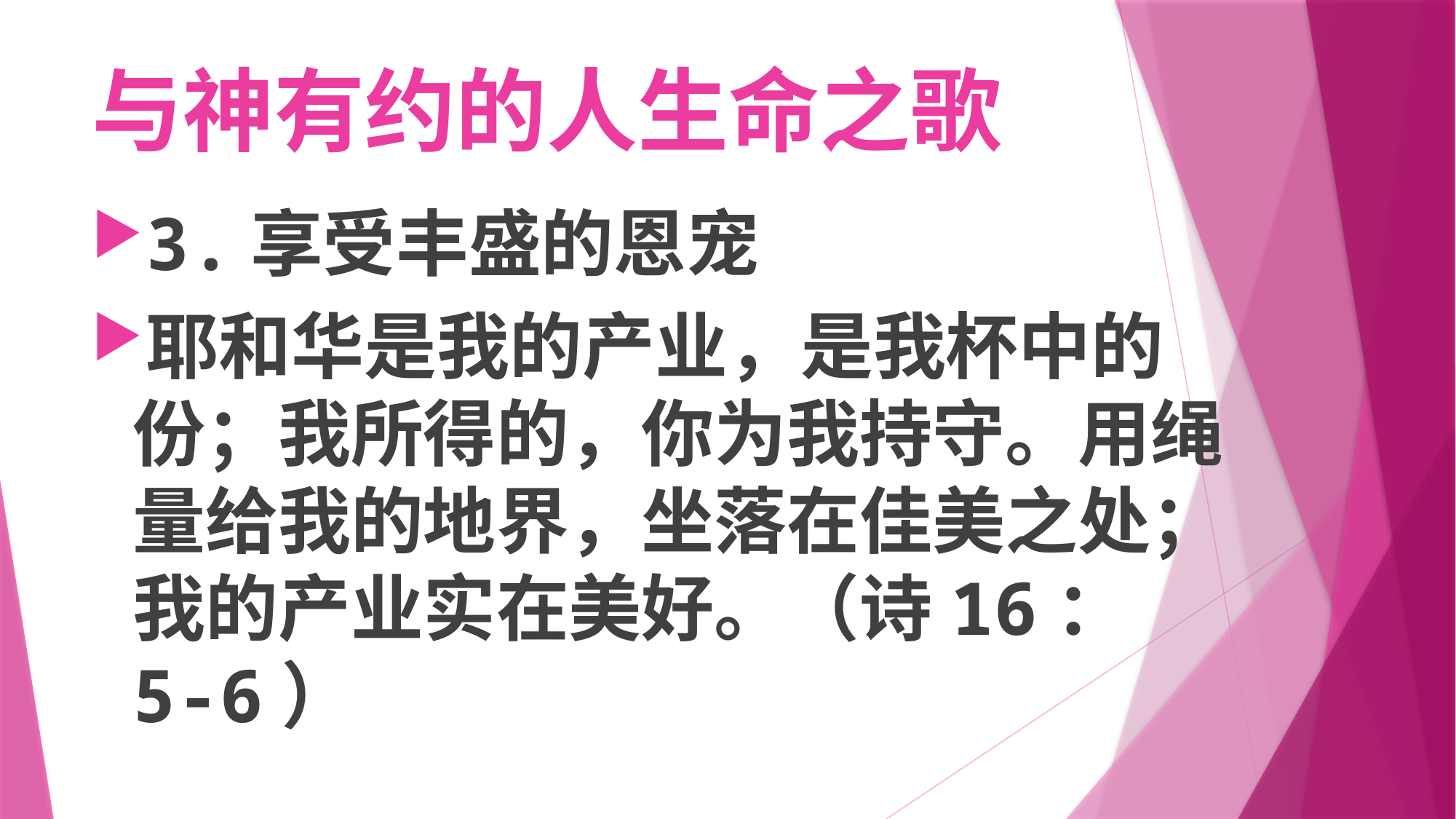

# 与神有约的人生命之歌
3.享受丰盛的恩宠
耶和华是我的产业，是我杯中的份；我所得的，你为我持守。用绳量给我的地界，坐落在佳美之处；我的产业实在美好。（诗16：5-6）